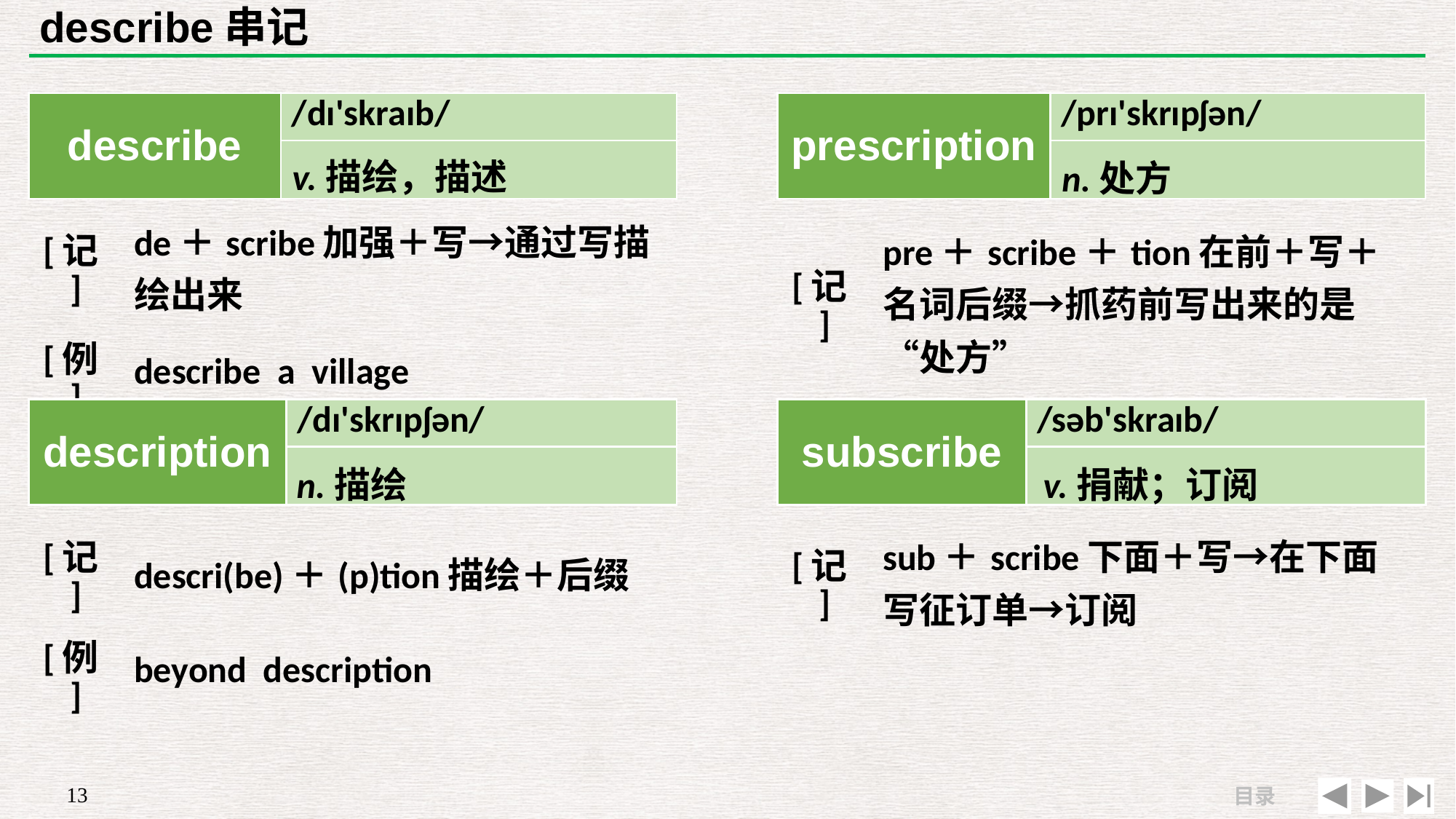

# describe串记

| describe | /dɪ'skraɪb/ |
| --- | --- |
|  |  |
| prescription | /prɪ'skrɪpʃən/ |
| --- | --- |
|  |  |
v.描绘，描述
n.处方
| [记] | de＋scribe加强＋写→通过写描绘出来 |
| --- | --- |
| [例] | describe a village |
| [记] | pre＋scribe＋tion在前＋写＋名词后缀→抓药前写出来的是“处方” |
| --- | --- |
|  |  |
| description | /dɪ'skrɪpʃən/ |
| --- | --- |
|  |  |
| subscribe | /səb'skraɪb/ |
| --- | --- |
|  |  |
v.捐献；订阅
n.描绘
| [记] | descri(be)＋(p)tion描绘＋后缀 |
| --- | --- |
| [例] | beyond description |
| [记] | sub＋scribe下面＋写→在下面写征订单→订阅 |
| --- | --- |
|  |  |